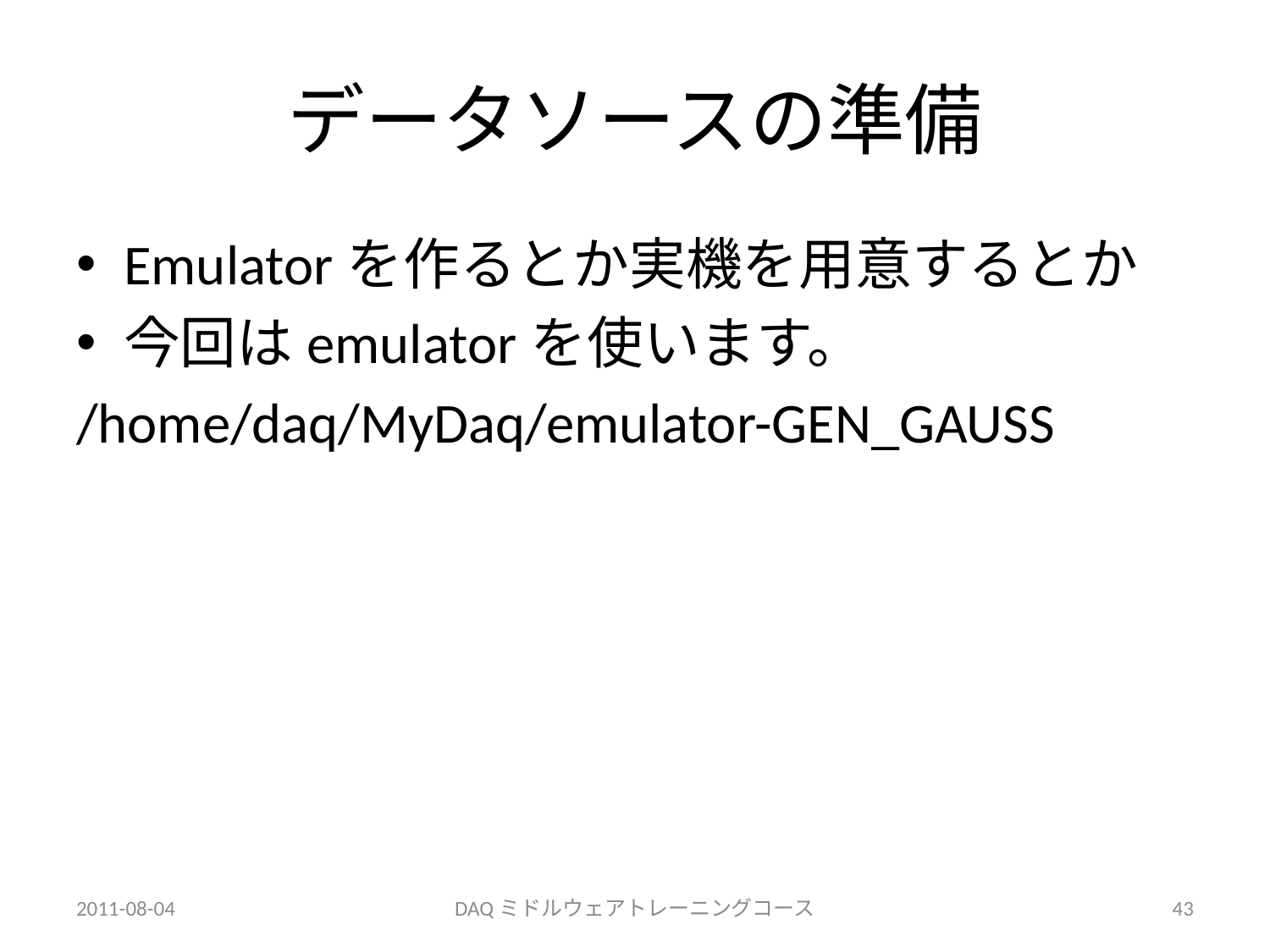

# データソースの準備
Emulatorを作るとか実機を用意するとか
今回はemulatorを使います。
/home/daq/MyDaq/emulator-GEN_GAUSS
2011-08-04
DAQミドルウェアトレーニングコース
43